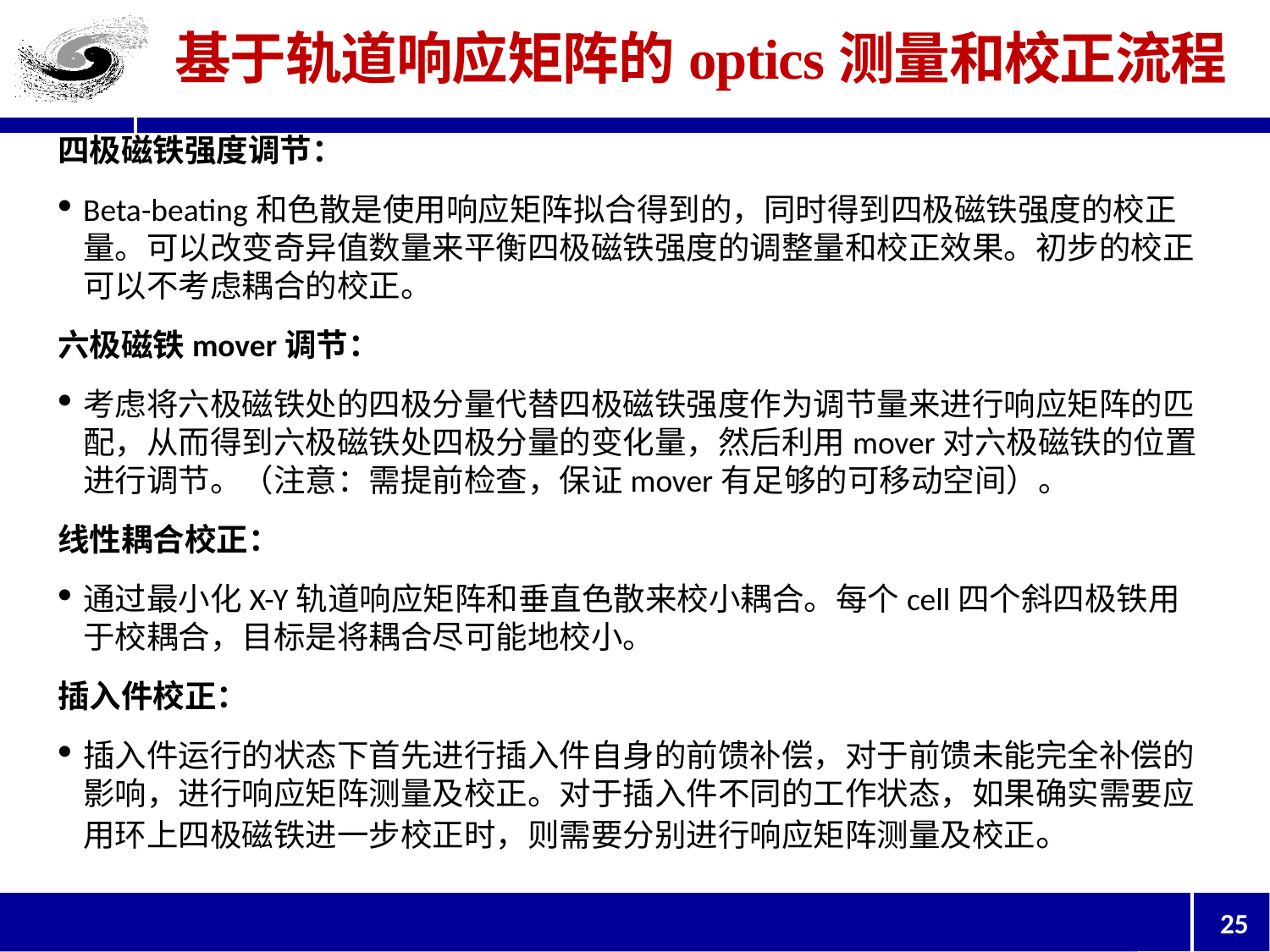

# 基于轨道响应矩阵的optics测量和校正流程

四极磁铁强度调节：
Beta-beating和色散是使用响应矩阵拟合得到的，同时得到四极磁铁强度的校正量。可以改变奇异值数量来平衡四极磁铁强度的调整量和校正效果。初步的校正可以不考虑耦合的校正。
六极磁铁mover调节：
考虑将六极磁铁处的四极分量代替四极磁铁强度作为调节量来进行响应矩阵的匹配，从而得到六极磁铁处四极分量的变化量，然后利用mover对六极磁铁的位置进行调节。（注意：需提前检查，保证mover有足够的可移动空间）。
线性耦合校正：
通过最小化X-Y轨道响应矩阵和垂直色散来校小耦合。每个cell四个斜四极铁用于校耦合，目标是将耦合尽可能地校小。
插入件校正：
插入件运行的状态下首先进行插入件自身的前馈补偿，对于前馈未能完全补偿的影响，进行响应矩阵测量及校正。对于插入件不同的工作状态，如果确实需要应用环上四极磁铁进一步校正时，则需要分别进行响应矩阵测量及校正。